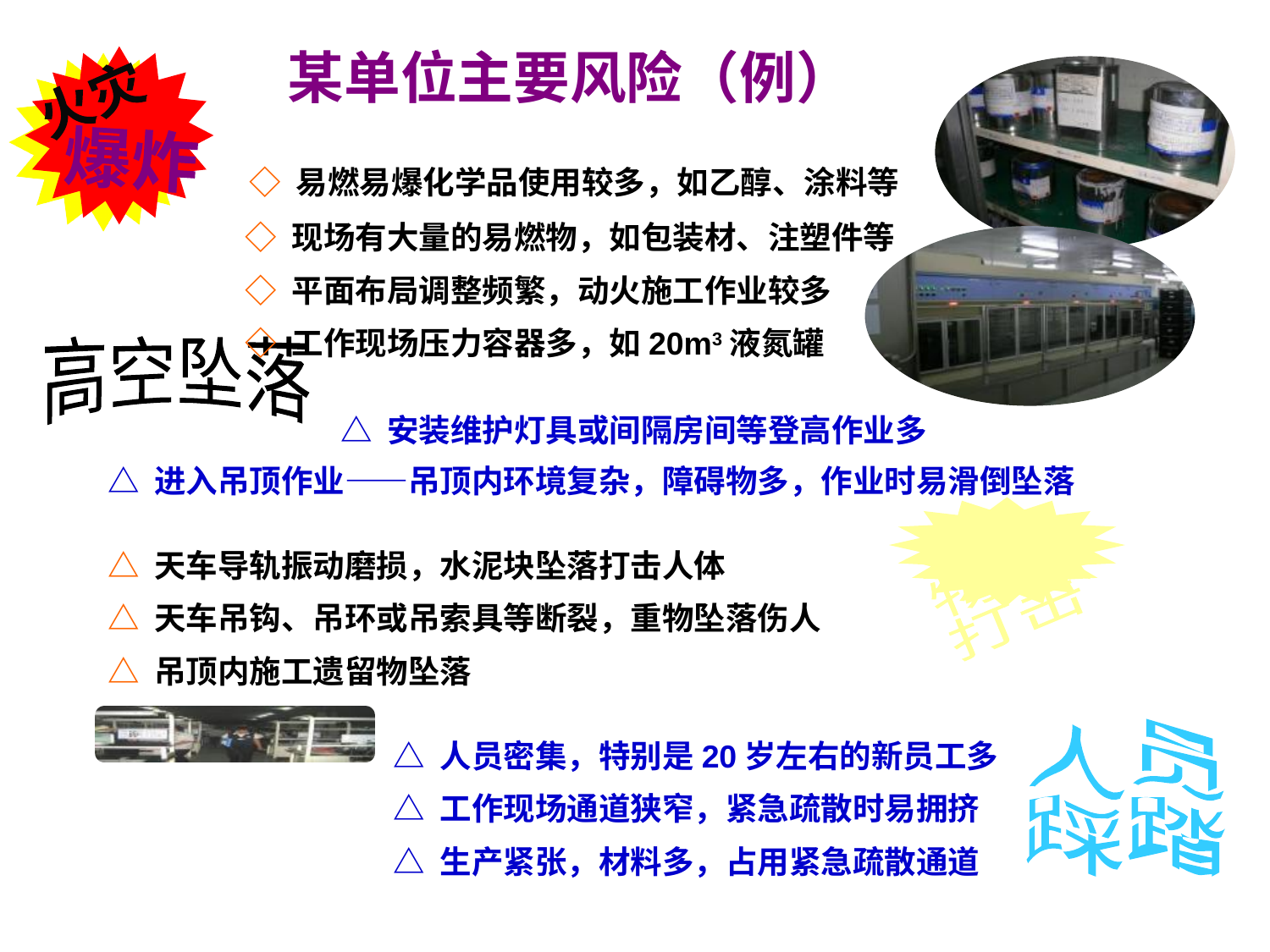

某单位主要风险（例）

火灾
爆炸

◇ 易燃易爆化学品使用较多，如乙醇、涂料等
◇ 现场有大量的易燃物，如包装材、注塑件等

◇ 平面布局调整频繁，动火施工作业较多
◇ 工作现场压力容器多，如20m3液氮罐
高空坠落
△ 安装维护灯具或间隔房间等登高作业多
△ 进入吊顶作业——吊顶内环境复杂，障碍物多，作业时易滑倒坠落

物体
打击
△ 天车导轨振动磨损，水泥块坠落打击人体
△ 天车吊钩、吊环或吊索具等断裂，重物坠落伤人
△ 吊顶内施工遗留物坠落

人员
踩踏
△ 人员密集，特别是20岁左右的新员工多
△ 工作现场通道狭窄，紧急疏散时易拥挤
△ 生产紧张，材料多，占用紧急疏散通道